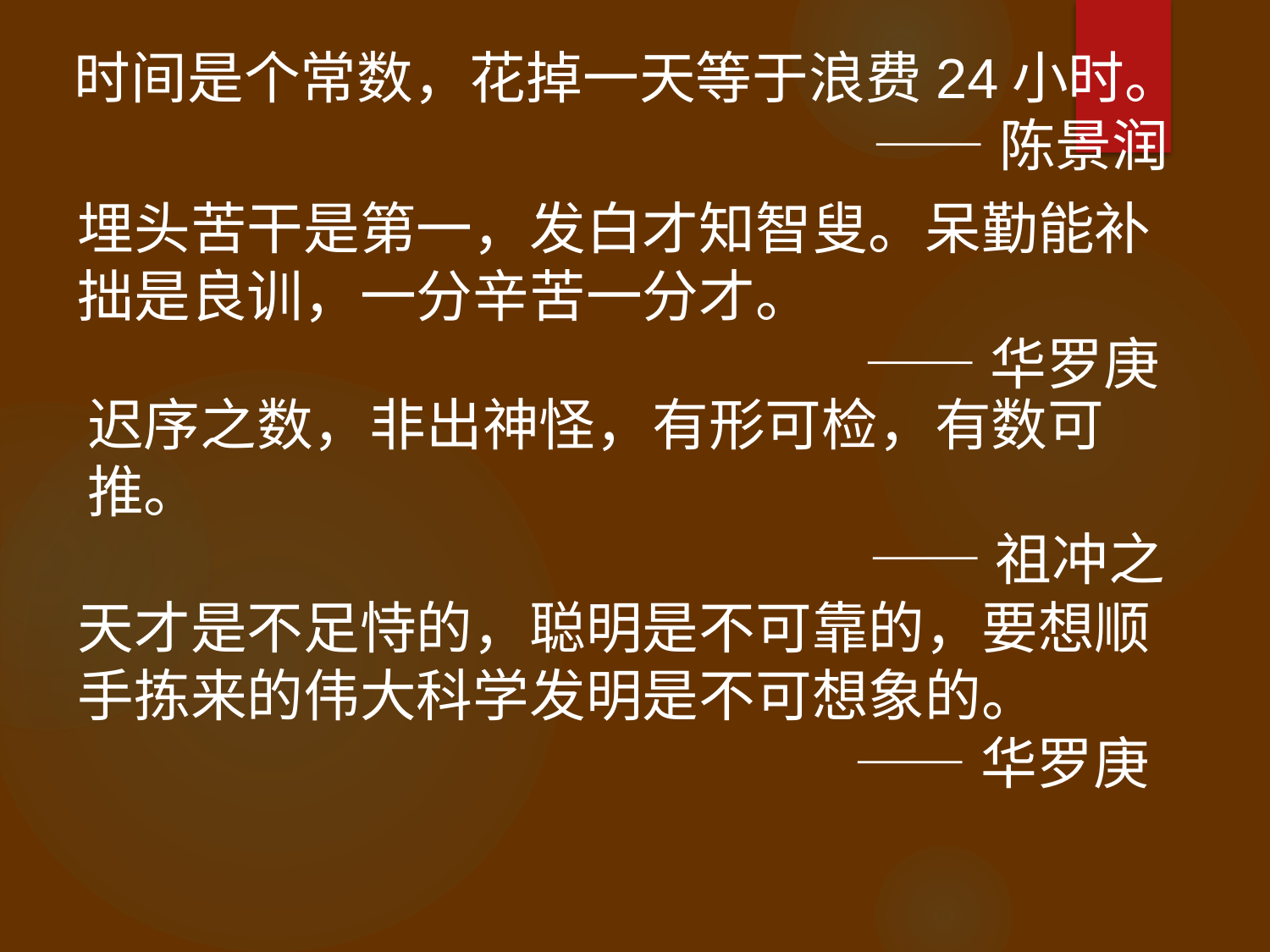

时间是个常数，花掉一天等于浪费24小时。
——陈景润
埋头苦干是第一，发白才知智叟。呆勤能补拙是良训，一分辛苦一分才。
——华罗庚

迟序之数，非出神怪，有形可检，有数可推。
——祖冲之
天才是不足恃的，聪明是不可靠的，要想顺手拣来的伟大科学发明是不可想象的。
——华罗庚